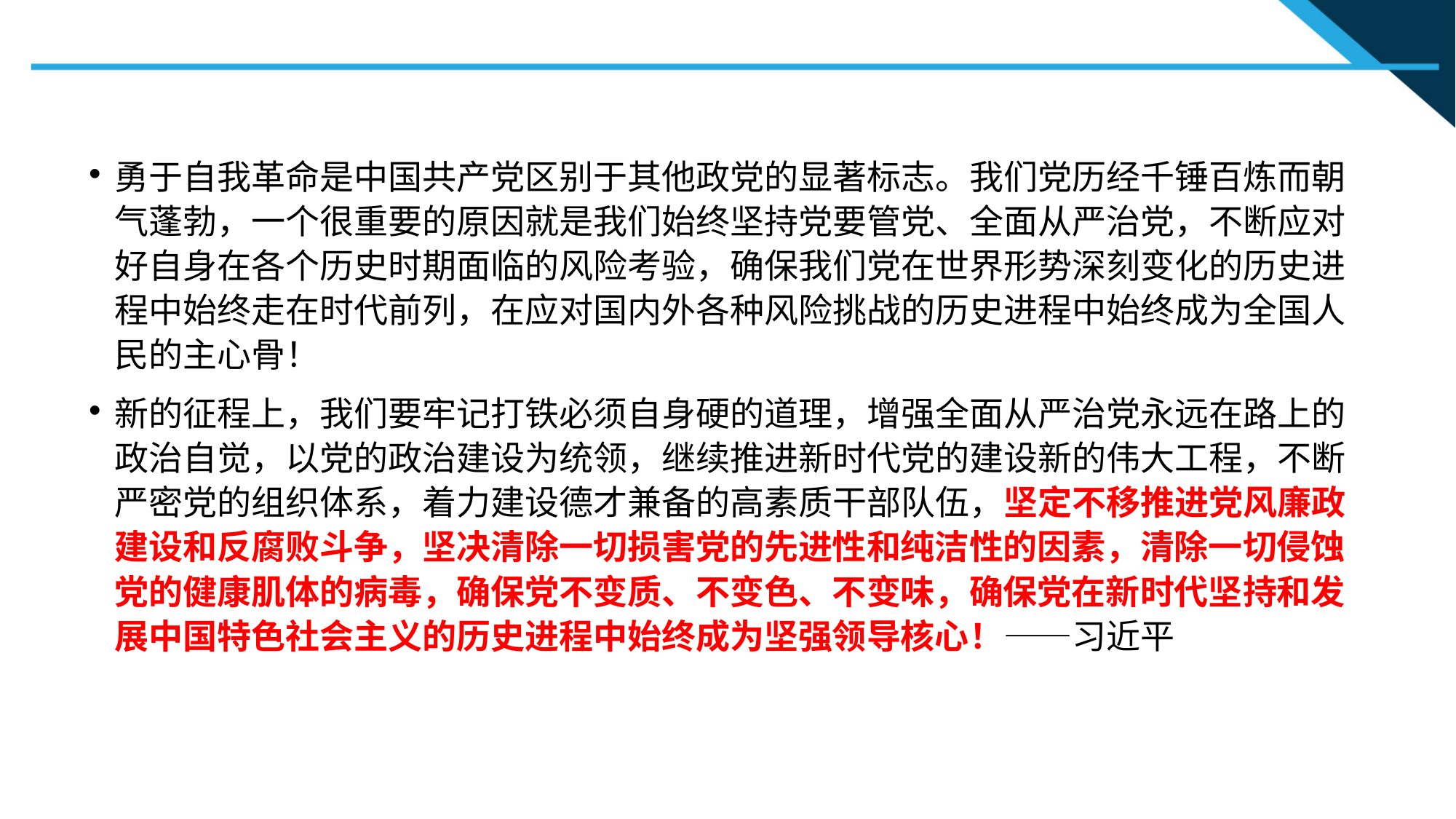

勇于自我革命是中国共产党区别于其他政党的显著标志。我们党历经千锤百炼而朝气蓬勃，一个很重要的原因就是我们始终坚持党要管党、全面从严治党，不断应对好自身在各个历史时期面临的风险考验，确保我们党在世界形势深刻变化的历史进程中始终走在时代前列，在应对国内外各种风险挑战的历史进程中始终成为全国人民的主心骨！
新的征程上，我们要牢记打铁必须自身硬的道理，增强全面从严治党永远在路上的政治自觉，以党的政治建设为统领，继续推进新时代党的建设新的伟大工程，不断严密党的组织体系，着力建设德才兼备的高素质干部队伍，坚定不移推进党风廉政建设和反腐败斗争，坚决清除一切损害党的先进性和纯洁性的因素，清除一切侵蚀党的健康肌体的病毒，确保党不变质、不变色、不变味，确保党在新时代坚持和发展中国特色社会主义的历史进程中始终成为坚强领导核心！——习近平